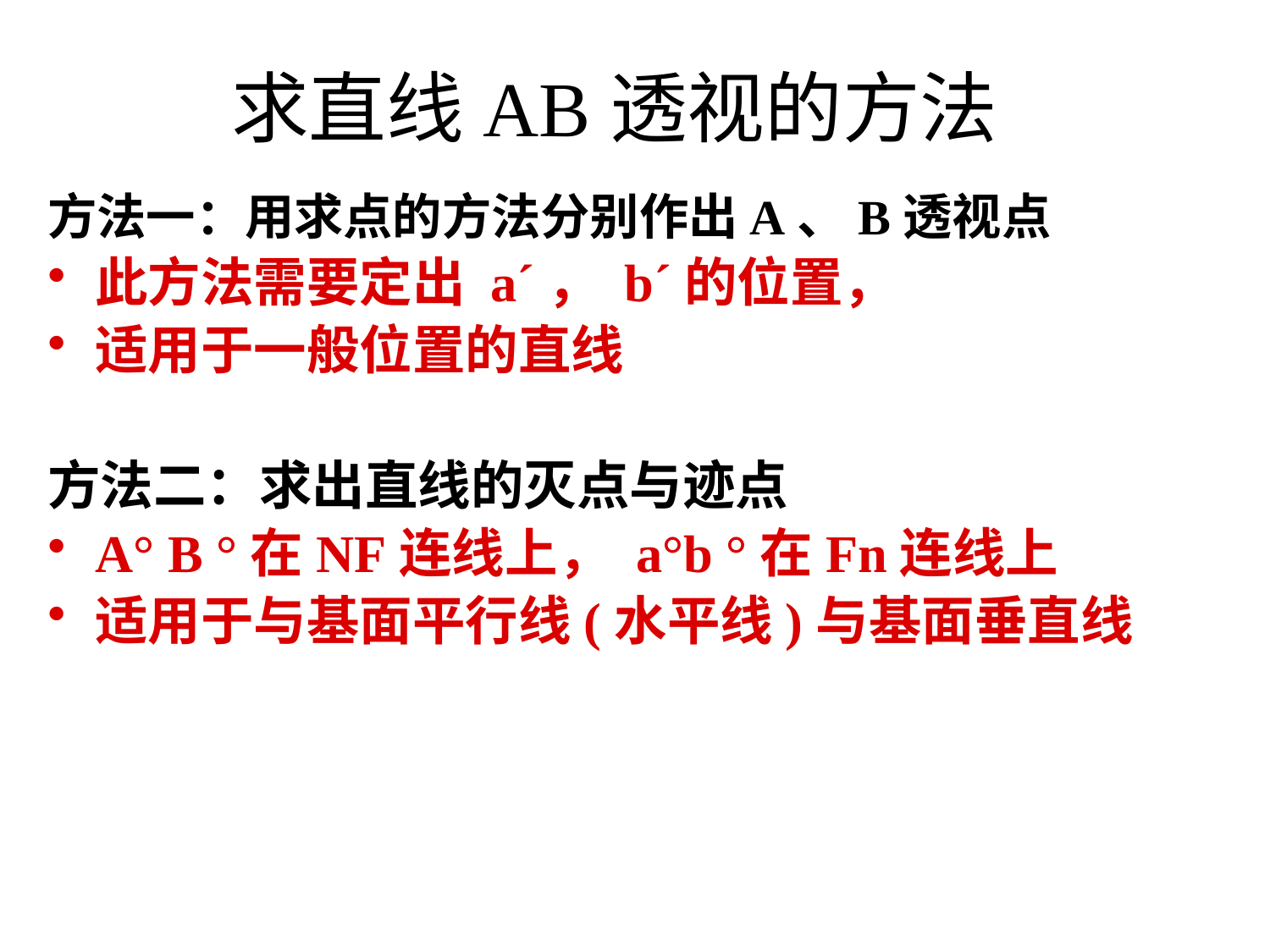

# 求直线AB透视的方法
方法一：用求点的方法分别作出A、B透视点
此方法需要定出 aˊ， bˊ的位置，
适用于一般位置的直线

方法二：求出直线的灭点与迹点
A° B °在NF连线上， a°b °在Fn连线上
适用于与基面平行线(水平线)与基面垂直线